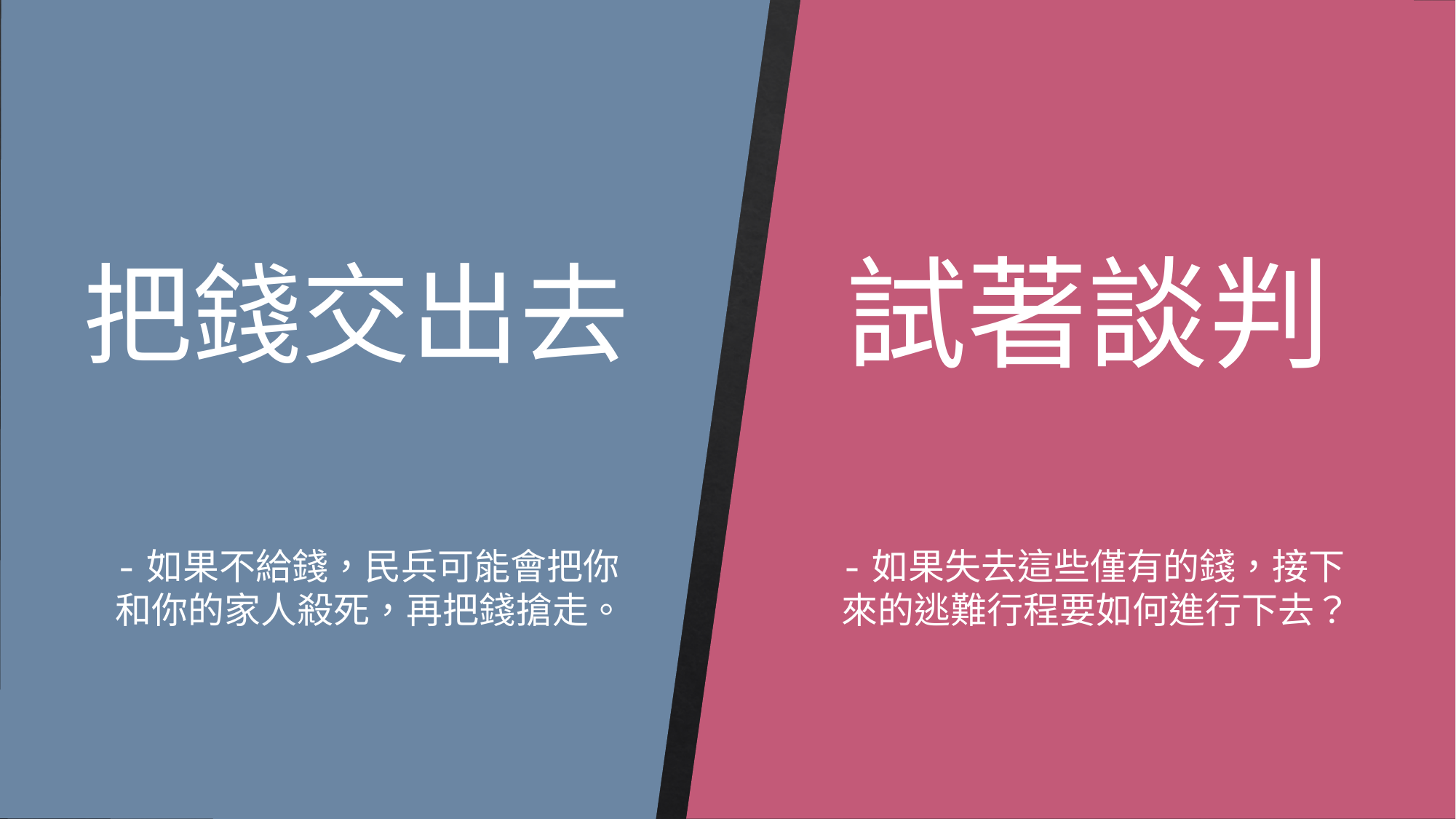

試著談判
把錢交出去
-如果不給錢，民兵可能會把你和你的家人殺死，再把錢搶走。

-如果失去這些僅有的錢，接下來的逃難行程要如何進行下去？